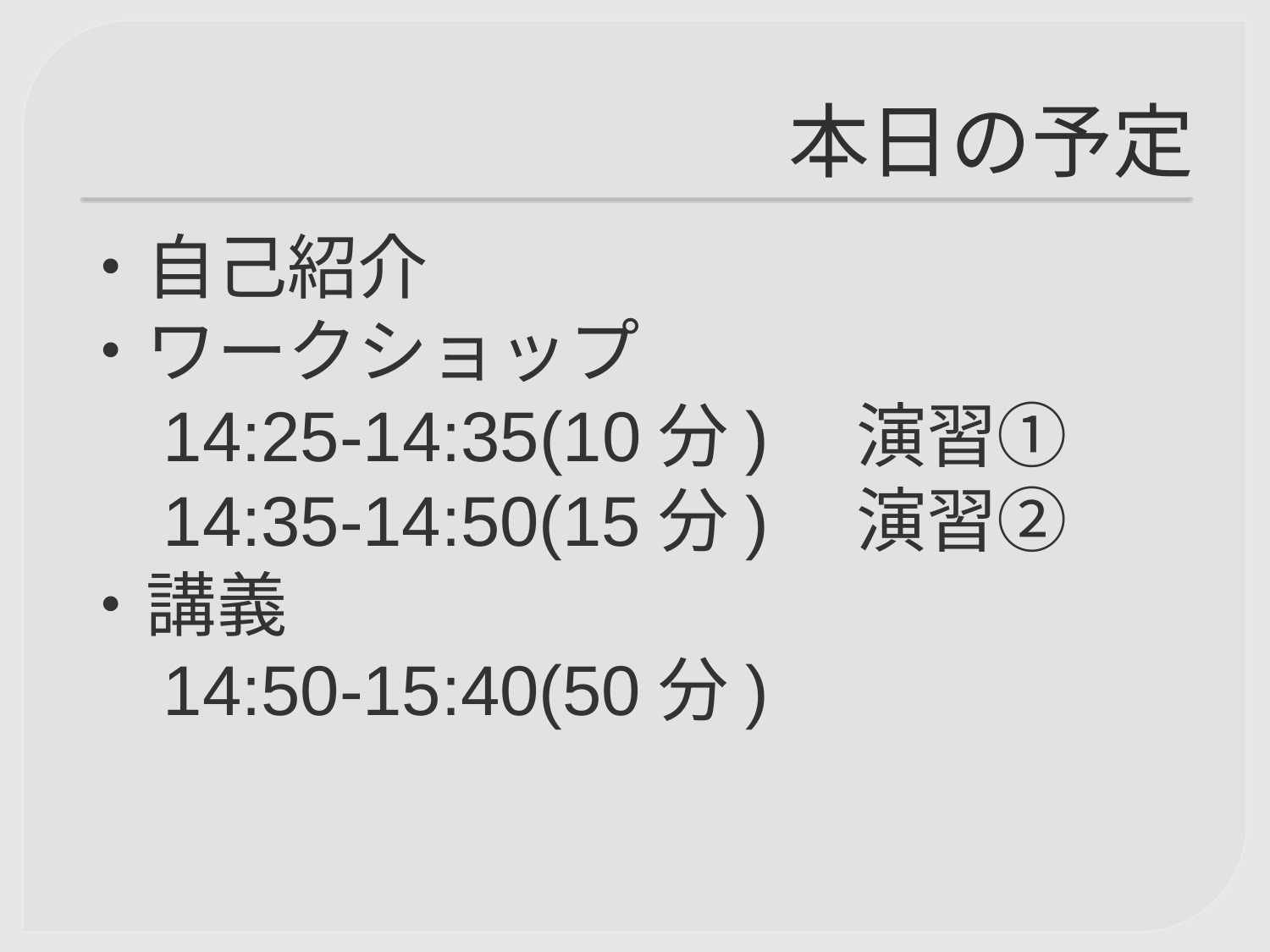

# 本日の予定
・自己紹介
・ワークショップ
　14:25-14:35(10分)　演習①
　14:35-14:50(15分)　演習②
・講義
　14:50-15:40(50分)